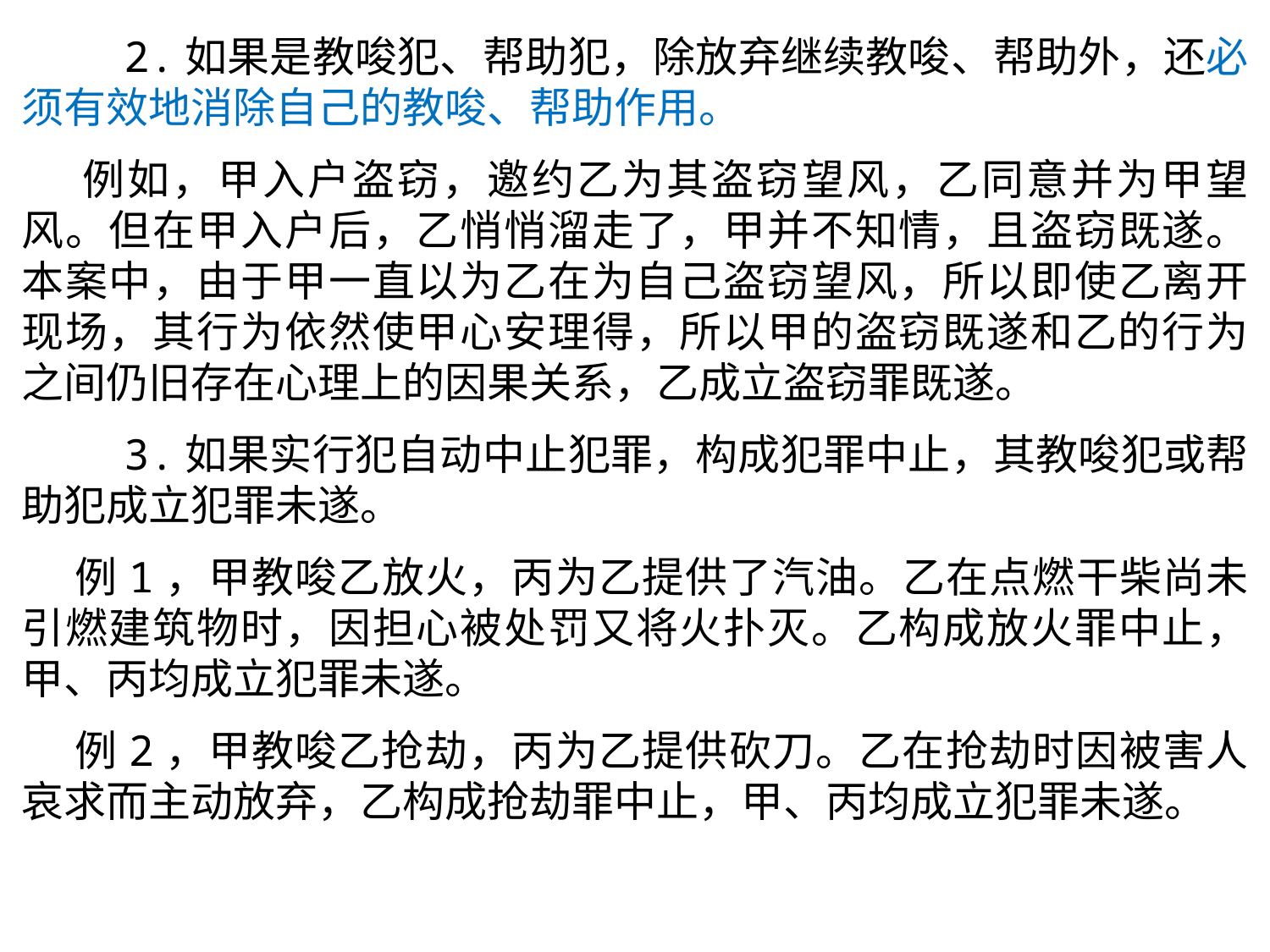

2.如果是教唆犯、帮助犯，除放弃继续教唆、帮助外，还必须有效地消除自己的教唆、帮助作用。

    例如，甲入户盗窃，邀约乙为其盗窃望风，乙同意并为甲望风。但在甲入户后，乙悄悄溜走了，甲并不知情，且盗窃既遂。本案中，由于甲一直以为乙在为自己盗窃望风，所以即使乙离开现场，其行为依然使甲心安理得，所以甲的盗窃既遂和乙的行为之间仍旧存在心理上的因果关系，乙成立盗窃罪既遂。

    3.如果实行犯自动中止犯罪，构成犯罪中止，其教唆犯或帮助犯成立犯罪未遂。

    例1，甲教唆乙放火，丙为乙提供了汽油。乙在点燃干柴尚未引燃建筑物时，因担心被处罚又将火扑灭。乙构成放火罪中止，甲、丙均成立犯罪未遂。

    例2，甲教唆乙抢劫，丙为乙提供砍刀。乙在抢劫时因被害人哀求而主动放弃，乙构成抢劫罪中止，甲、丙均成立犯罪未遂。